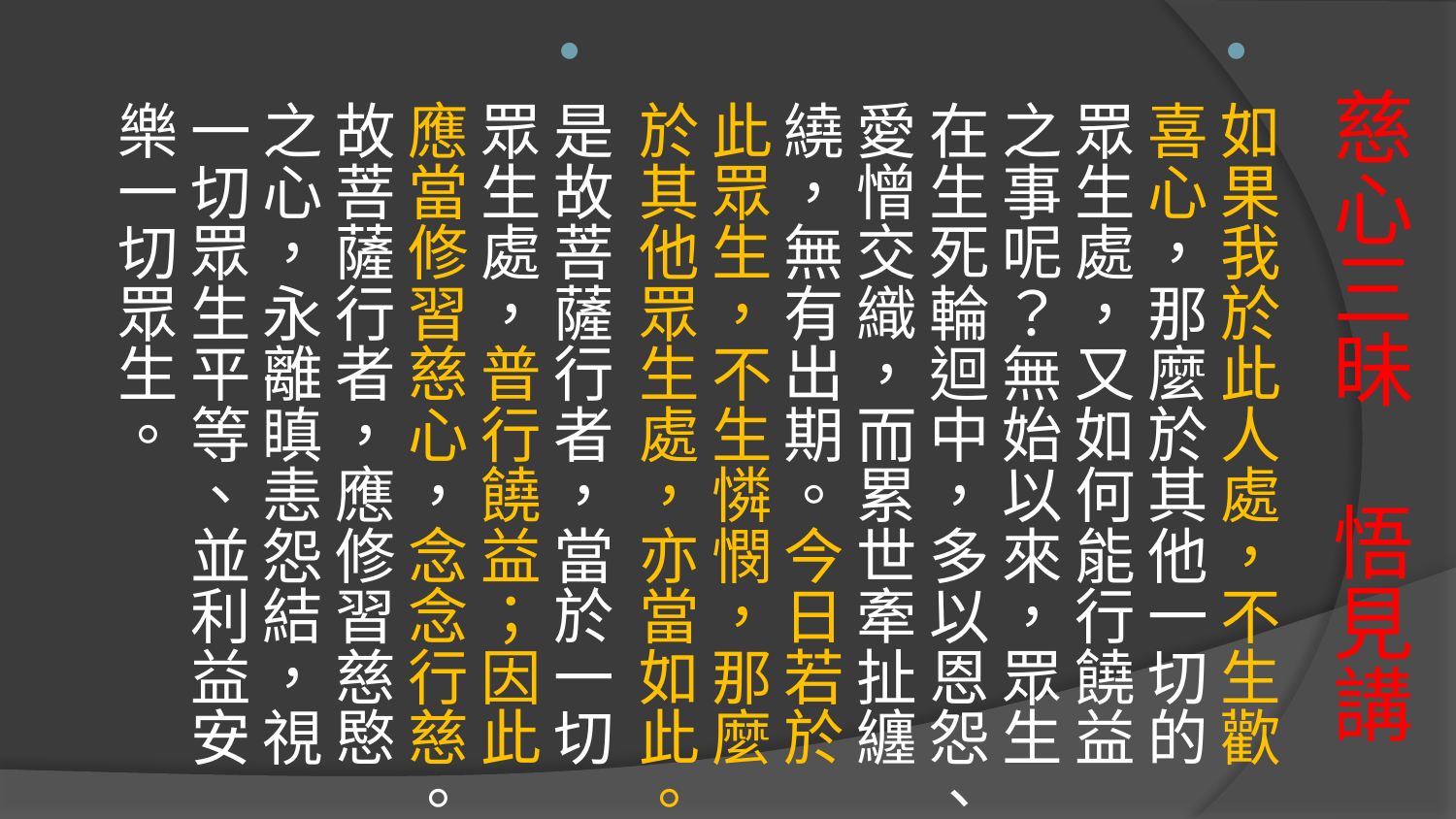

如果我於此人處，不生歡喜心，那麼於其他一切的眾生處，又如何能行饒益之事呢？無始以來，眾生在生死輪迴中，多以恩怨、愛憎交織，而累世牽扯纏繞，無有出期。今日若於此眾生，不生憐憫，那麼於其他眾生處，亦當如此。
是故菩薩行者，當於一切眾生處，普行饒益；因此應當修習慈心，念念行慈。故菩薩行者，應修習慈愍之心，永離瞋恚怨結，視一切眾生平等、並利益安樂一切眾生。

# 慈心三昧     悟見講